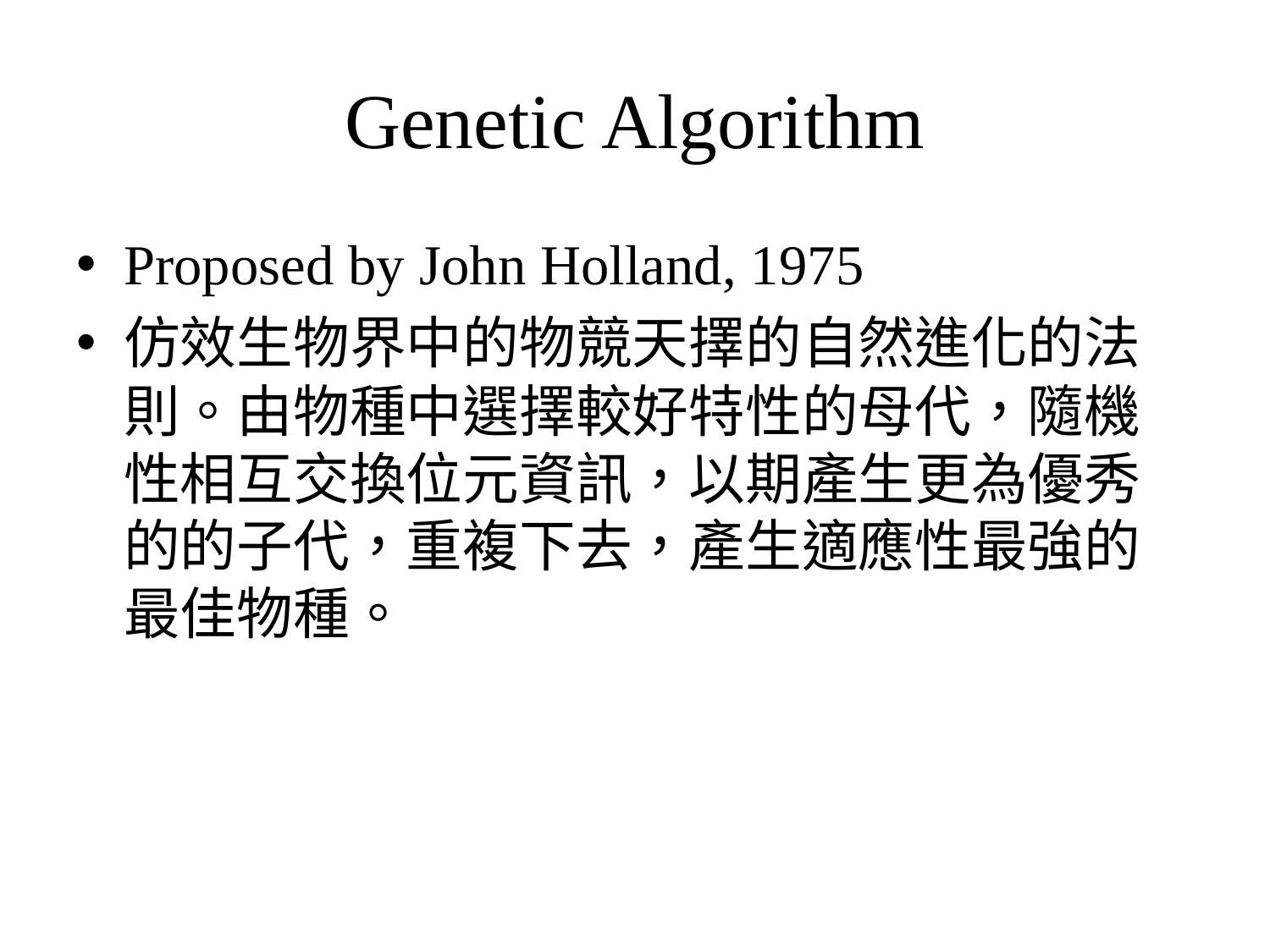

# Genetic Algorithm
Proposed by John Holland, 1975
仿效生物界中的物競天擇的自然進化的法則。由物種中選擇較好特性的母代，隨機性相互交換位元資訊，以期產生更為優秀的的子代，重複下去，產生適應性最強的最佳物種。